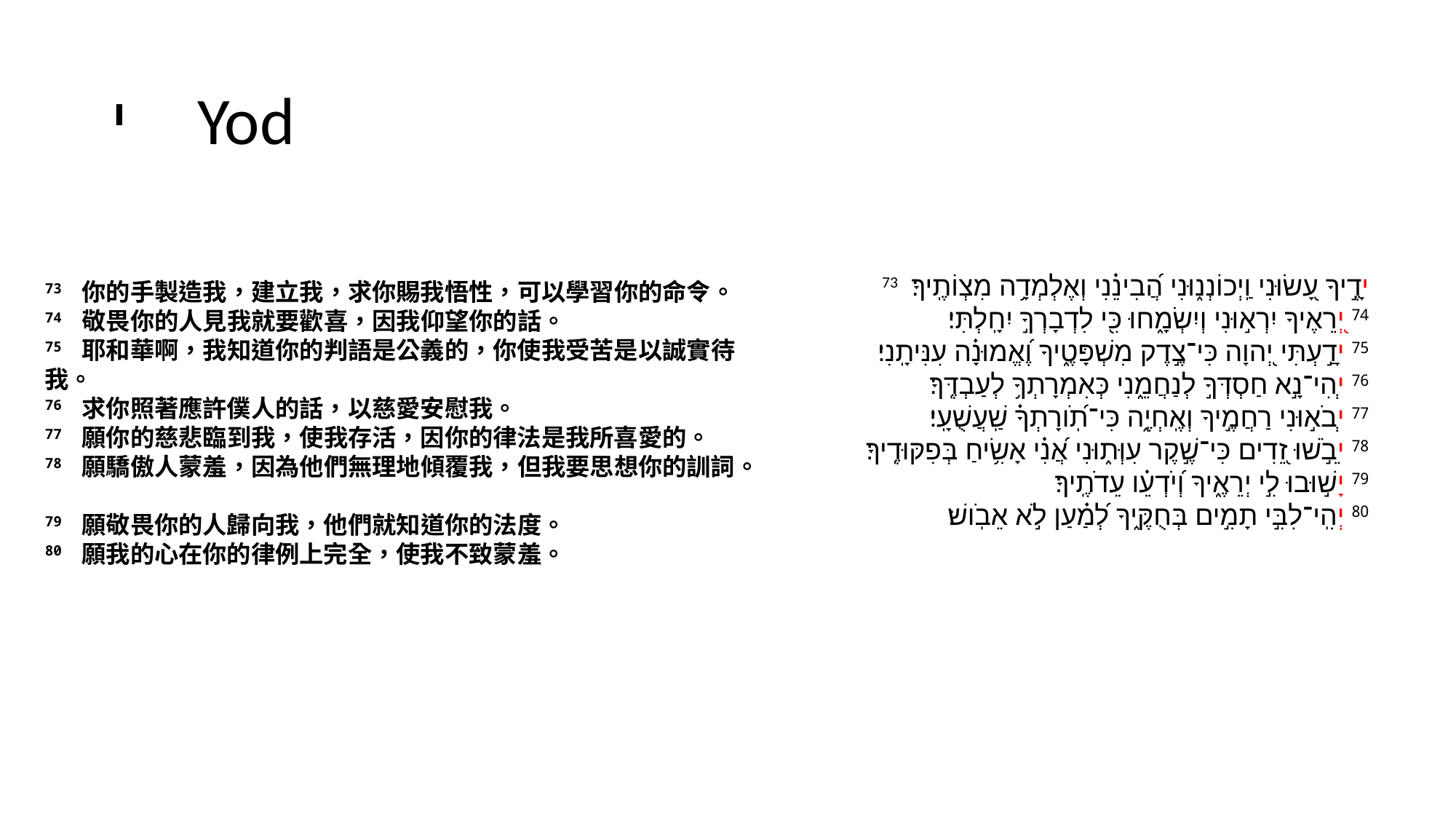

# י    Yod
73 יָדֶ֣יךָ עָ֭שׂוּנִי וַֽיְכוֹנְנ֑וּנִי הֲ֝בִינֵ֗נִי וְאֶלְמְדָ֥ה מִצְוֹתֶֽיךָ׃
74 יְ֭רֵאֶיךָ יִרְא֣וּנִי וְיִשְׂמָ֑חוּ כִּ֖י לִדְבָרְךָ֣ יִחָֽלְתִּי׃
75 יָדַ֣עְתִּי יְ֭הוָה כִּי־צֶ֣דֶק מִשְׁפָּטֶ֑יךָ וֶ֝אֱמוּנָ֗ה עִנִּיתָֽנִי׃
76 יְהִי־נָ֣א חַסְדְּךָ֣ לְנַחֲמֵ֑נִי כְּאִמְרָתְךָ֥ לְעַבְדֶּֽךָ׃
77 יְבֹא֣וּנִי רַחֲמֶ֣יךָ וְאֶֽחְיֶ֑ה כִּי־תֹֽ֝ורָתְךָ֗ שַֽׁעֲשֻׁעָֽי׃
78 יֵבֹ֣שׁוּ זֵ֭דִים כִּי־שֶׁ֣קֶר עִוְּת֑וּנִי אֲ֝נִ֗י אָשִׂ֥יחַ בְּפִקּוּדֶֽיךָ׃
79 יָשׁ֣וּבוּ לִ֣י יְרֵאֶ֑יךָ וְ֝יֹדְעֵ֗ו עֵדֹתֶֽיךָ׃
80 יְהִֽי־לִבִּ֣י תָמִ֣ים בְּחֻקֶּ֑יךָ לְ֝מַ֗עַן לֹ֣א אֵבֹֽושׁ׃
73 你的手製造我，建立我，求你賜我悟性，可以學習你的命令。
74 敬畏你的人見我就要歡喜，因我仰望你的話。
75 耶和華啊，我知道你的判語是公義的，你使我受苦是以誠實待我。
76 求你照著應許僕人的話，以慈愛安慰我。
77 願你的慈悲臨到我，使我存活，因你的律法是我所喜愛的。
78 願驕傲人蒙羞，因為他們無理地傾覆我，但我要思想你的訓詞。
79 願敬畏你的人歸向我，他們就知道你的法度。
80 願我的心在你的律例上完全，使我不致蒙羞。